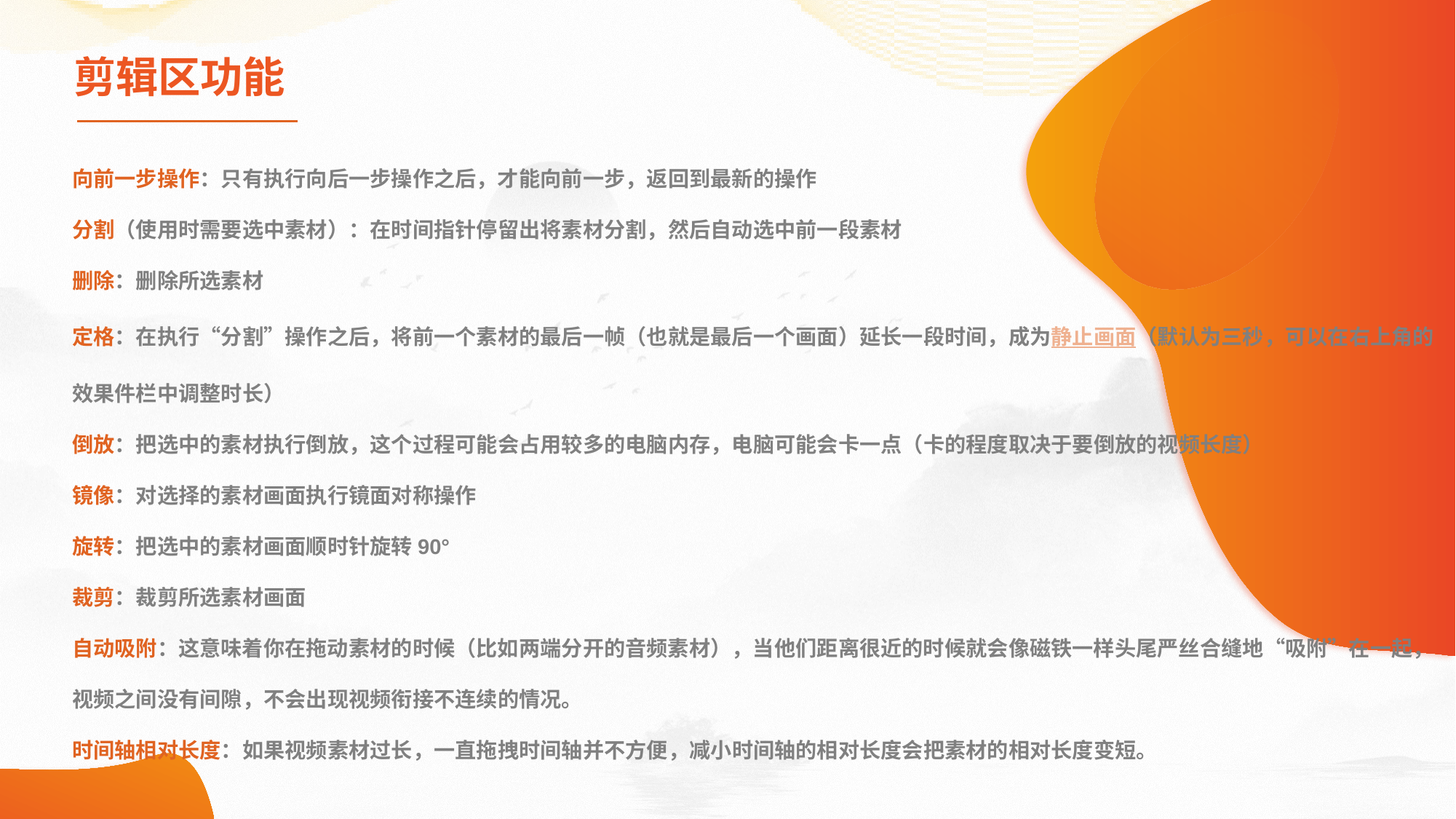

剪辑区功能
向前一步操作：只有执行向后一步操作之后，才能向前一步，返回到最新的操作
分割（使用时需要选中素材）：在时间指针停留出将素材分割，然后自动选中前一段素材
删除：删除所选素材
定格：在执行“分割”操作之后，将前一个素材的最后一帧（也就是最后一个画面）延长一段时间，成为静止画面（默认为三秒，可以在右上角的效果件栏中调整时长）
倒放：把选中的素材执行倒放，这个过程可能会占用较多的电脑内存，电脑可能会卡一点（卡的程度取决于要倒放的视频长度）
镜像：对选择的素材画面执行镜面对称操作
旋转：把选中的素材画面顺时针旋转90°
裁剪：裁剪所选素材画面
自动吸附：这意味着你在拖动素材的时候（比如两端分开的音频素材），当他们距离很近的时候就会像磁铁一样头尾严丝合缝地“吸附”在一起，视频之间没有间隙，不会出现视频衔接不连续的情况。
时间轴相对长度：如果视频素材过长，一直拖拽时间轴并不方便，减小时间轴的相对长度会把素材的相对长度变短。